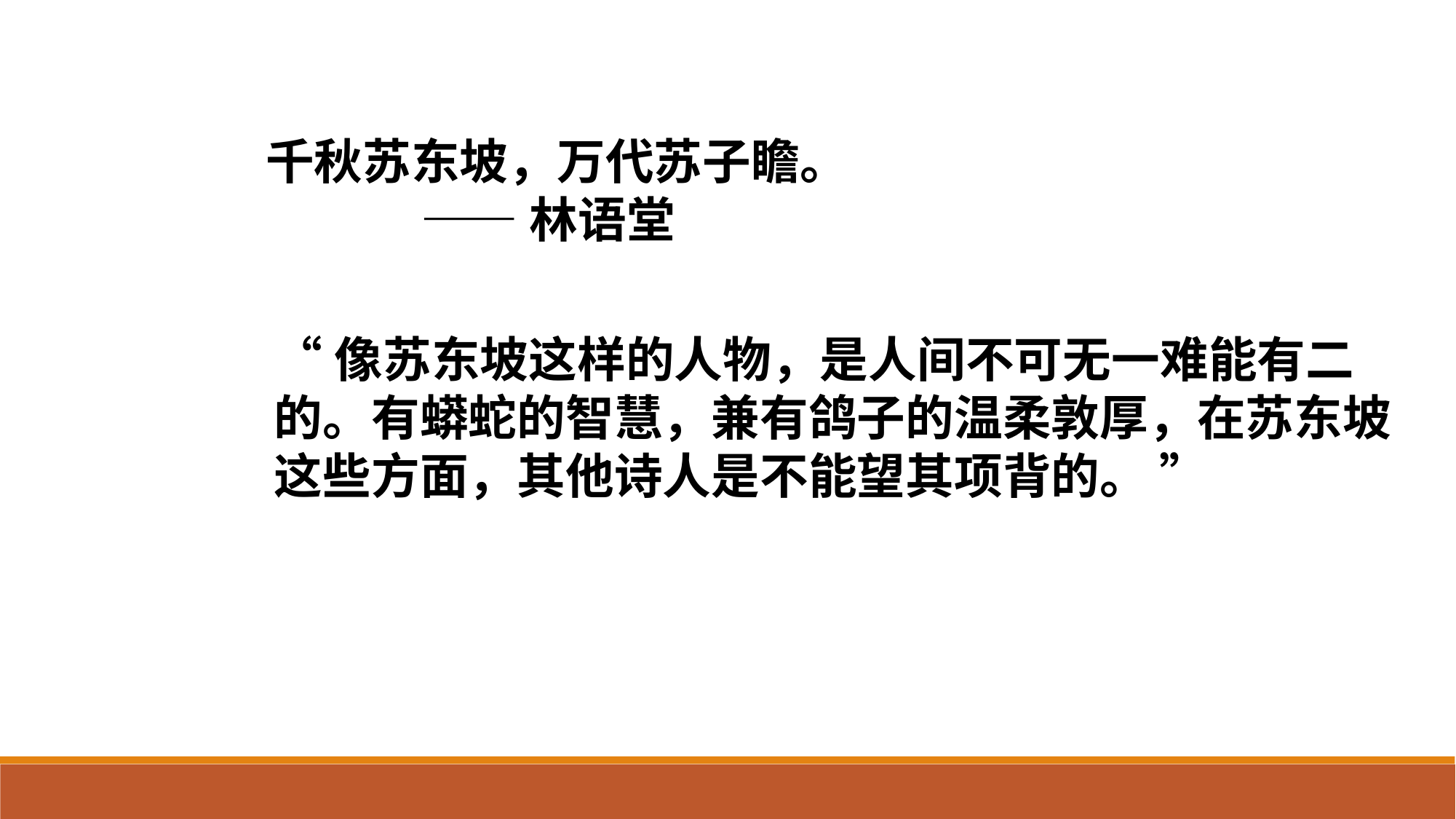

千秋苏东坡，万代苏子瞻。
              ——林语堂
“像苏东坡这样的人物，是人间不可无一难能有二的。有蟒蛇的智慧，兼有鸽子的温柔敦厚，在苏东坡这些方面，其他诗人是不能望其项背的。 ”